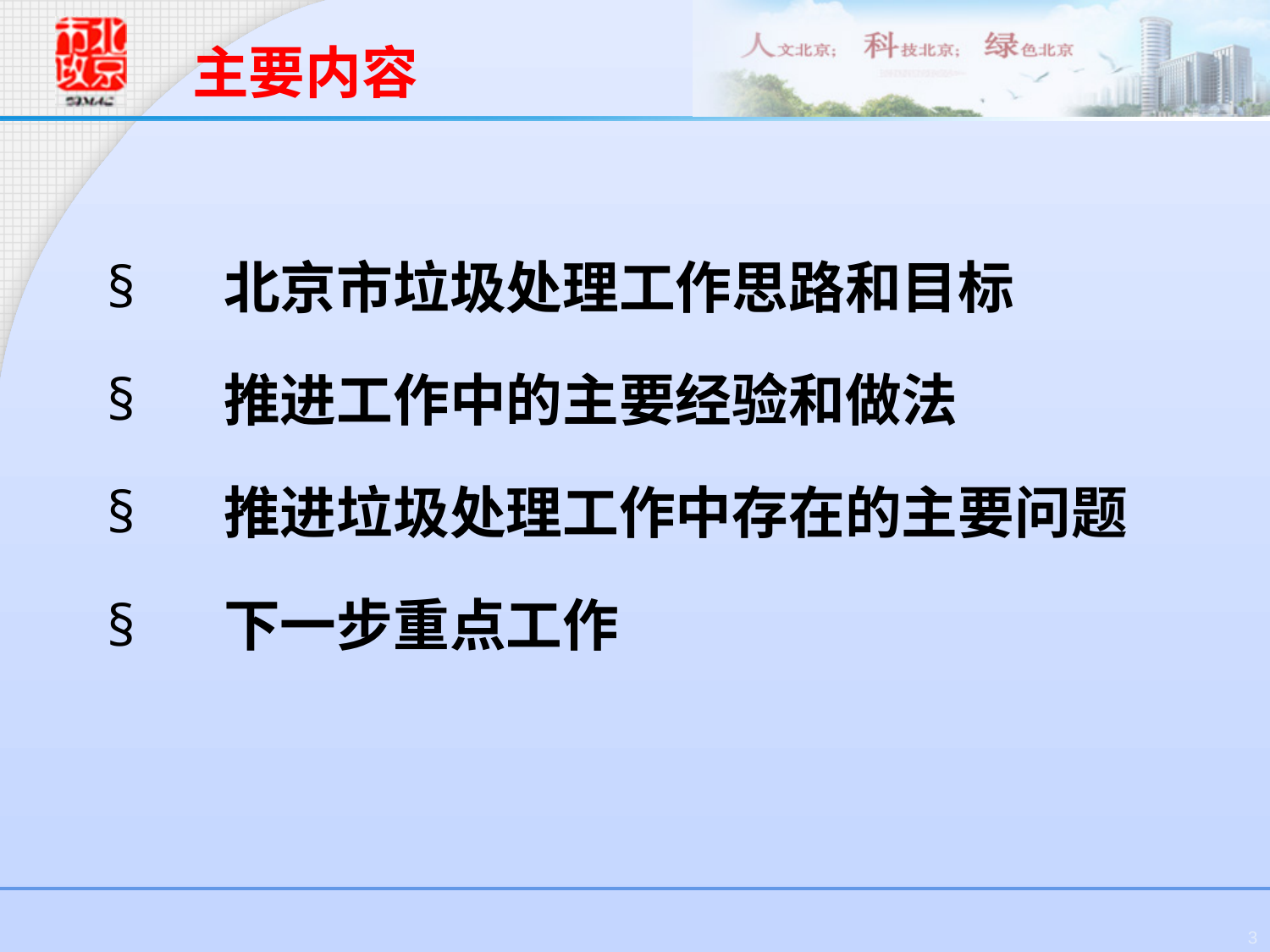

主要内容
北京市垃圾处理工作思路和目标
推进工作中的主要经验和做法
推进垃圾处理工作中存在的主要问题
下一步重点工作

3